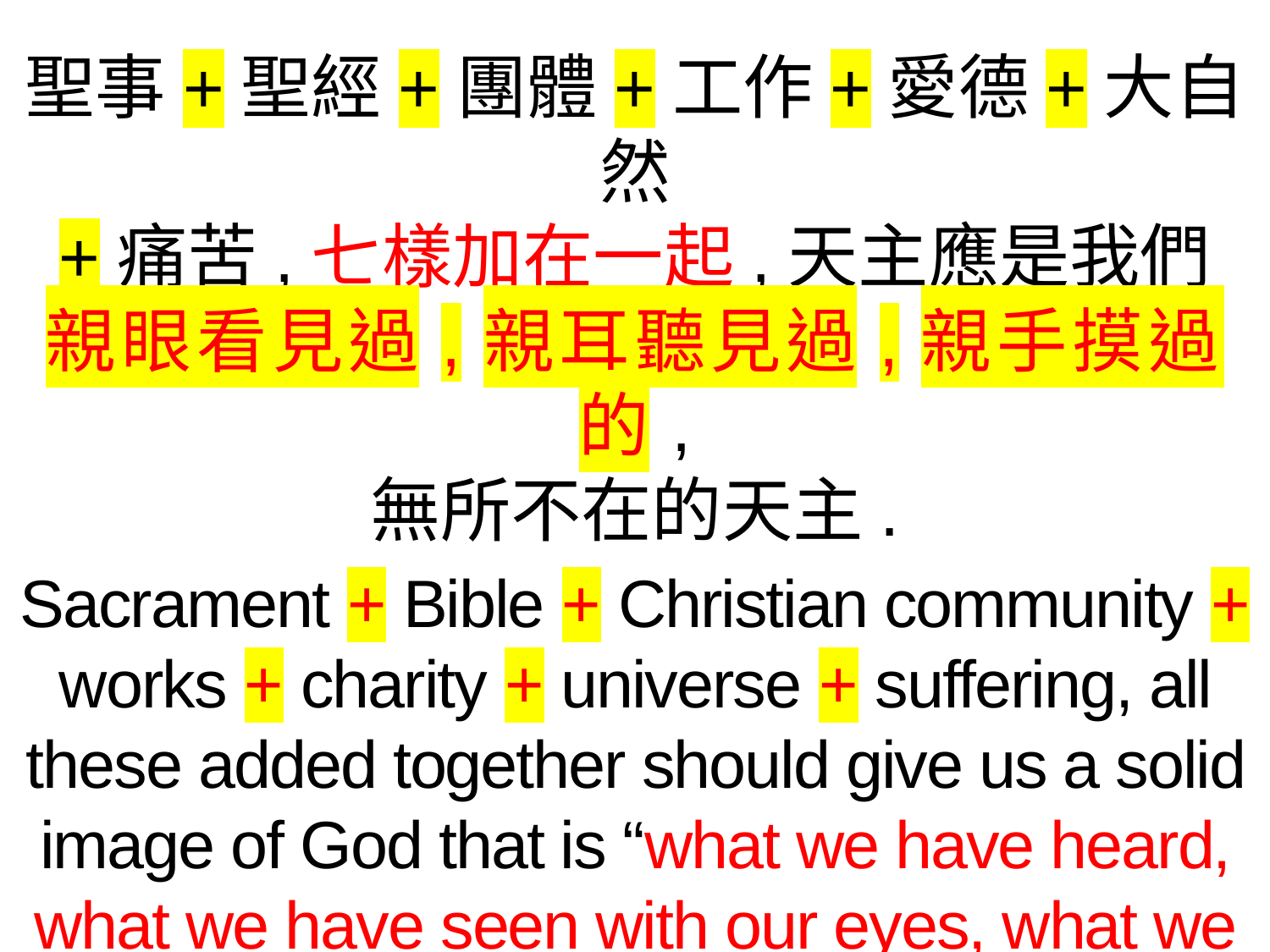

聖事+聖經+團體+工作+愛德+大自然
+痛苦,七樣加在一起,天主應是我們
親眼看見過,親耳聽見過,親手摸過的,
無所不在的天主.
Sacrament + Bible + Christian community + works + charity + universe + suffering, all these added together should give us a solid image of God that is “what we have heard, what we have seen with our eyes, what we looked upon and touched with our hands”.